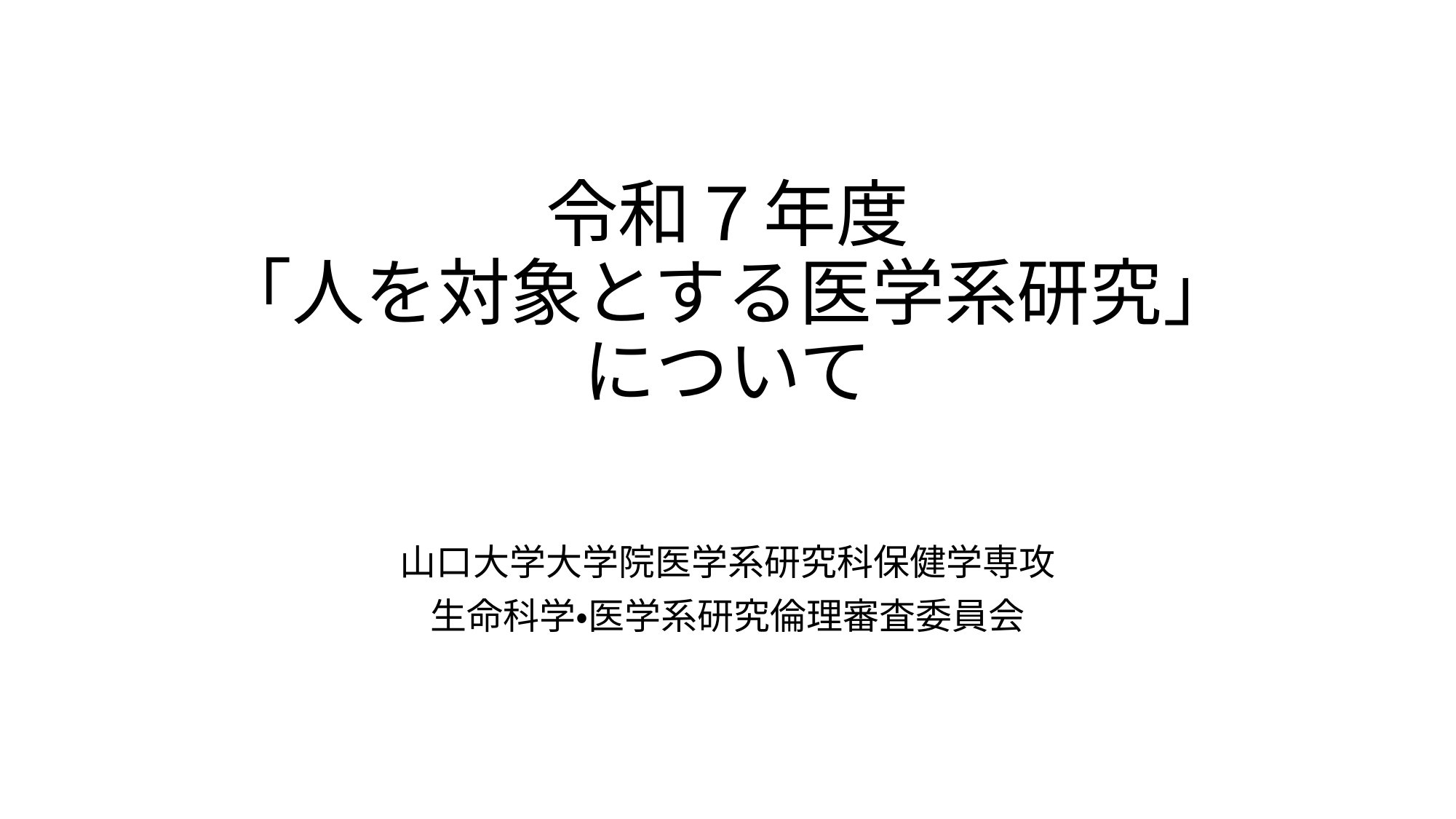

# 令和７年度 「人を対象とする医学系研究」 について
山口大学大学院医学系研究科保健学専攻
生命科学・医学系研究倫理審査委員会